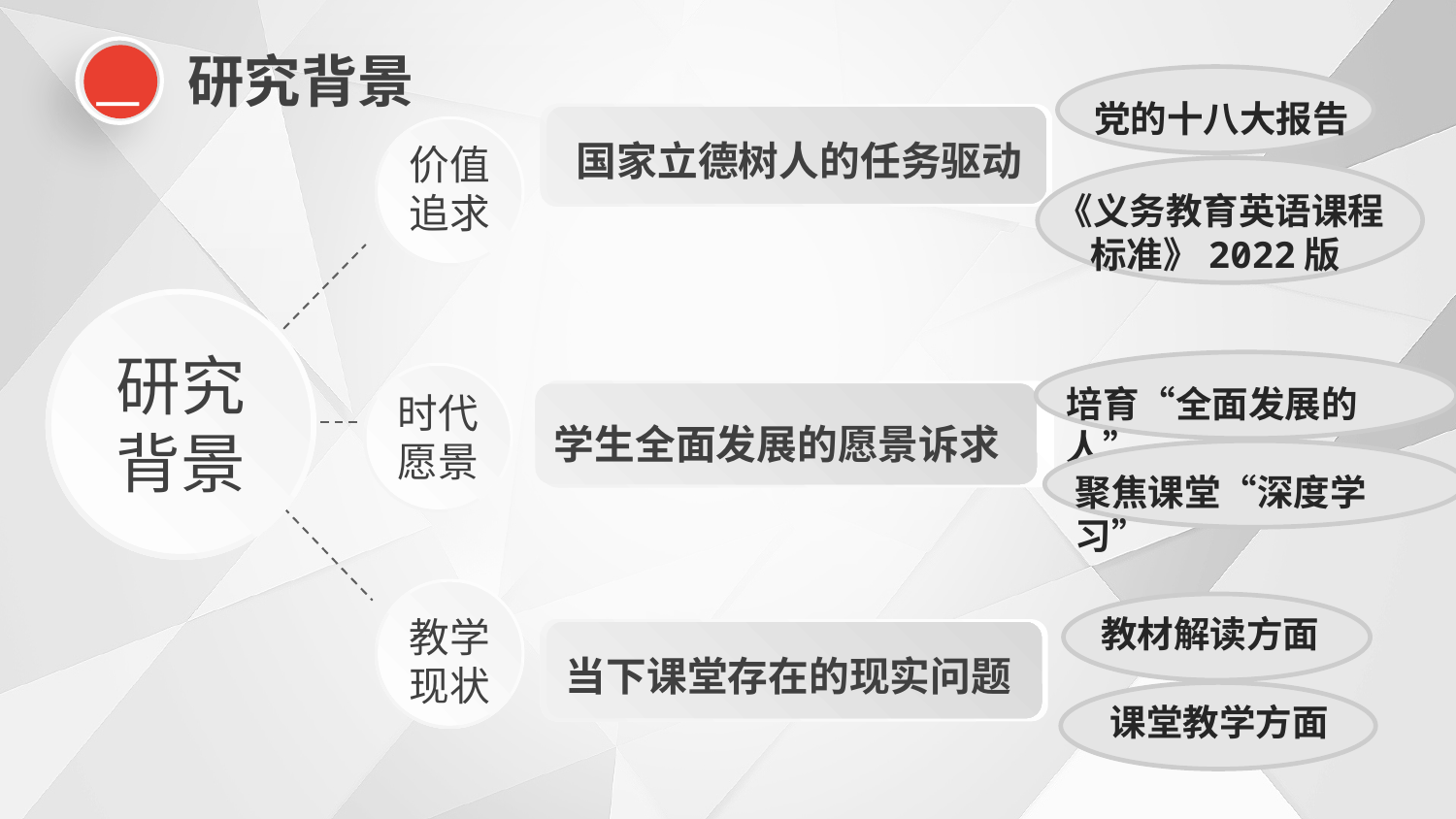

一

研究背景

党的十八大报告
国家立德树人的任务驱动

价值
追求

《义务教育英语课程
   标准》2022版

研究
背景

培育“全面发展的人”

学生全面发展的愿景诉求
时代
愿景

聚焦课堂“深度学习”

教材解读方面
当下课堂存在的现实问题
教学
现状

课堂教学方面